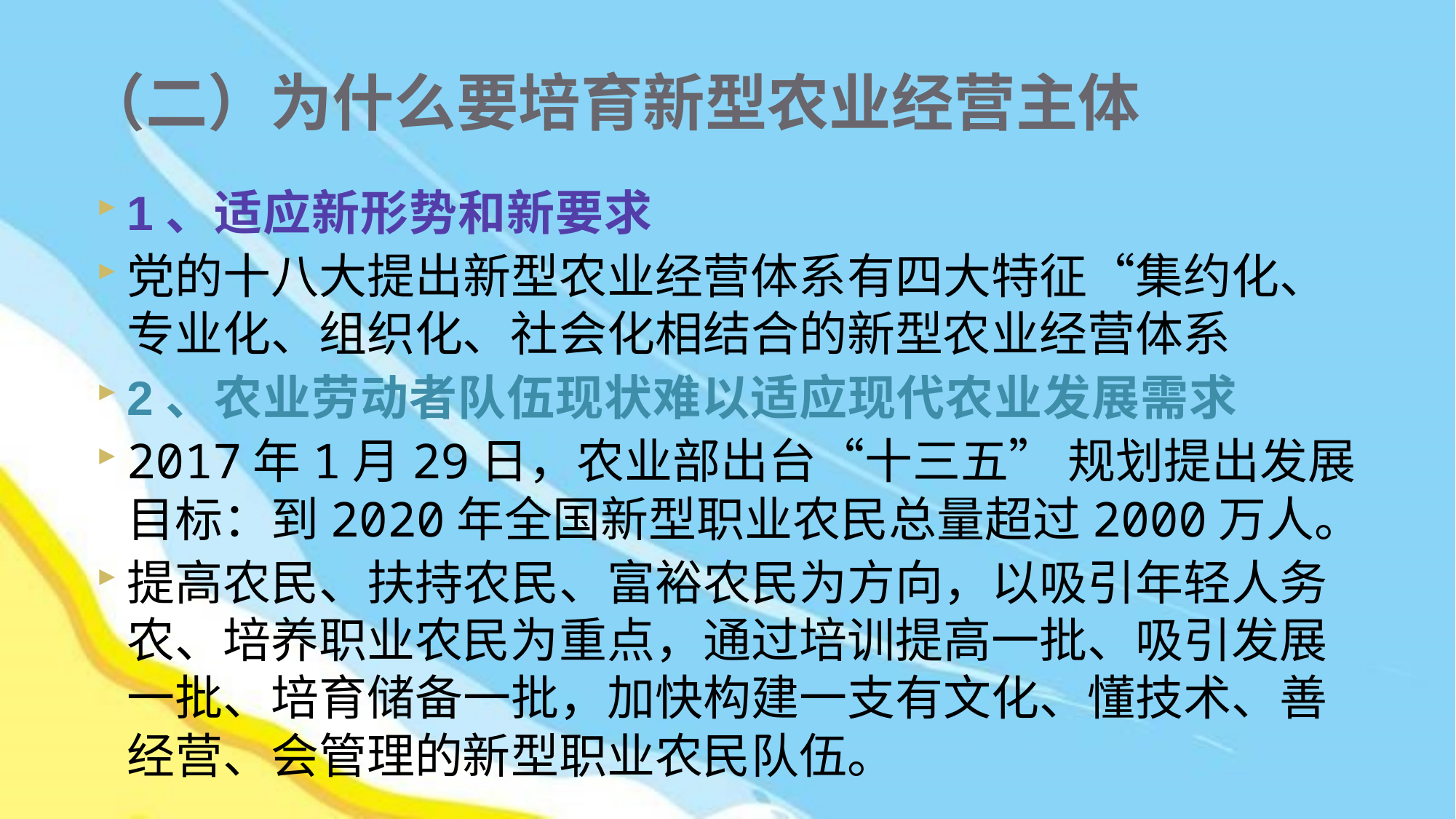

# （二）为什么要培育新型农业经营主体
1、适应新形势和新要求
党的十八大提出新型农业经营体系有四大特征“集约化、专业化、组织化、社会化相结合的新型农业经营体系
2、农业劳动者队伍现状难以适应现代农业发展需求
2017年1月29日，农业部出台“十三五” 规划提出发展目标：到2020年全国新型职业农民总量超过2000万人。
提高农民、扶持农民、富裕农民为方向，以吸引年轻人务农、培养职业农民为重点，通过培训提高一批、吸引发展一批、培育储备一批，加快构建一支有文化、懂技术、善经营、会管理的新型职业农民队伍。